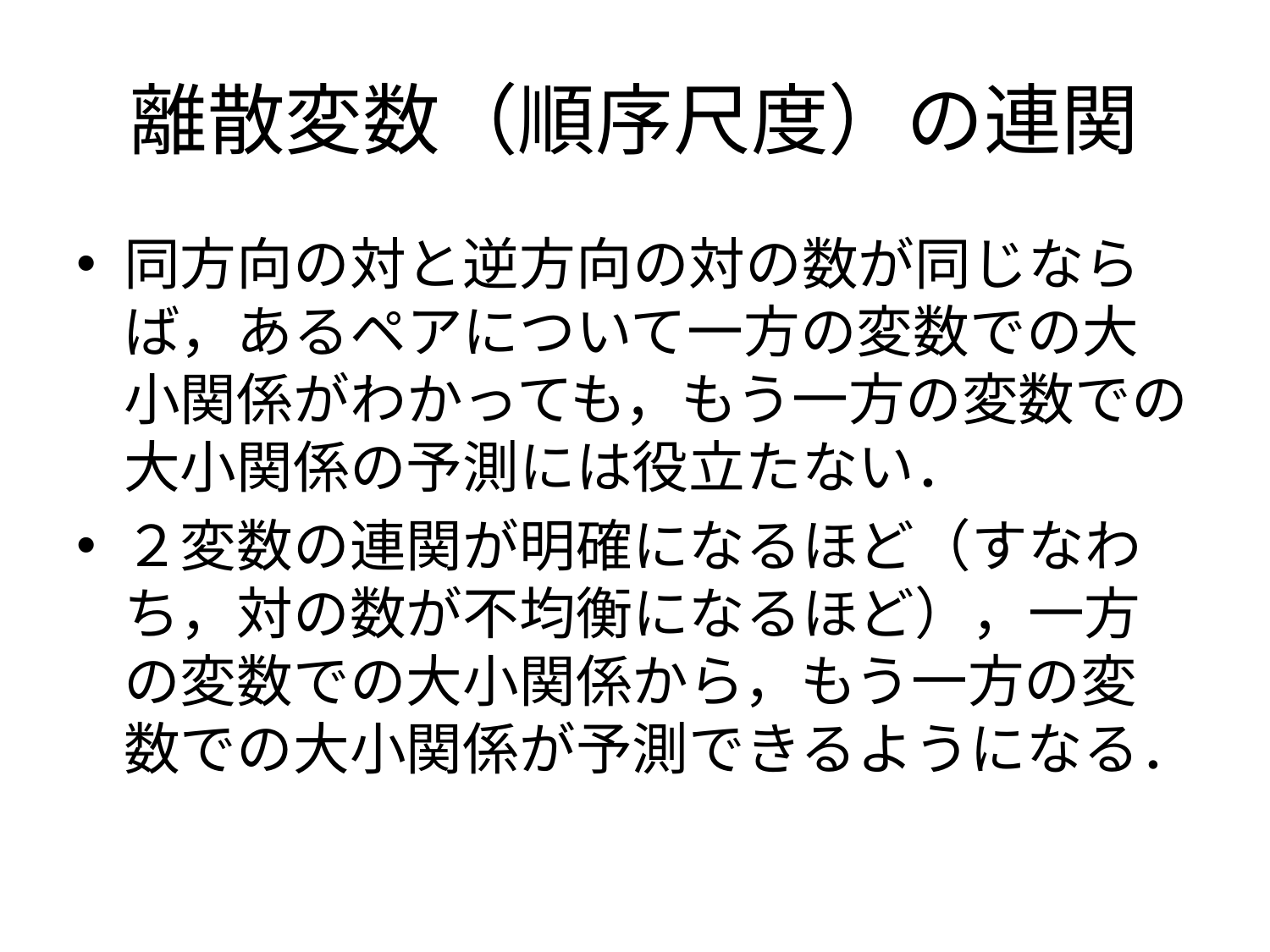

# 離散変数（順序尺度）の連関
同方向の対と逆方向の対の数が同じならば，あるペアについて一方の変数での大小関係がわかっても，もう一方の変数での大小関係の予測には役立たない．
２変数の連関が明確になるほど（すなわち，対の数が不均衡になるほど），一方の変数での大小関係から，もう一方の変数での大小関係が予測できるようになる．